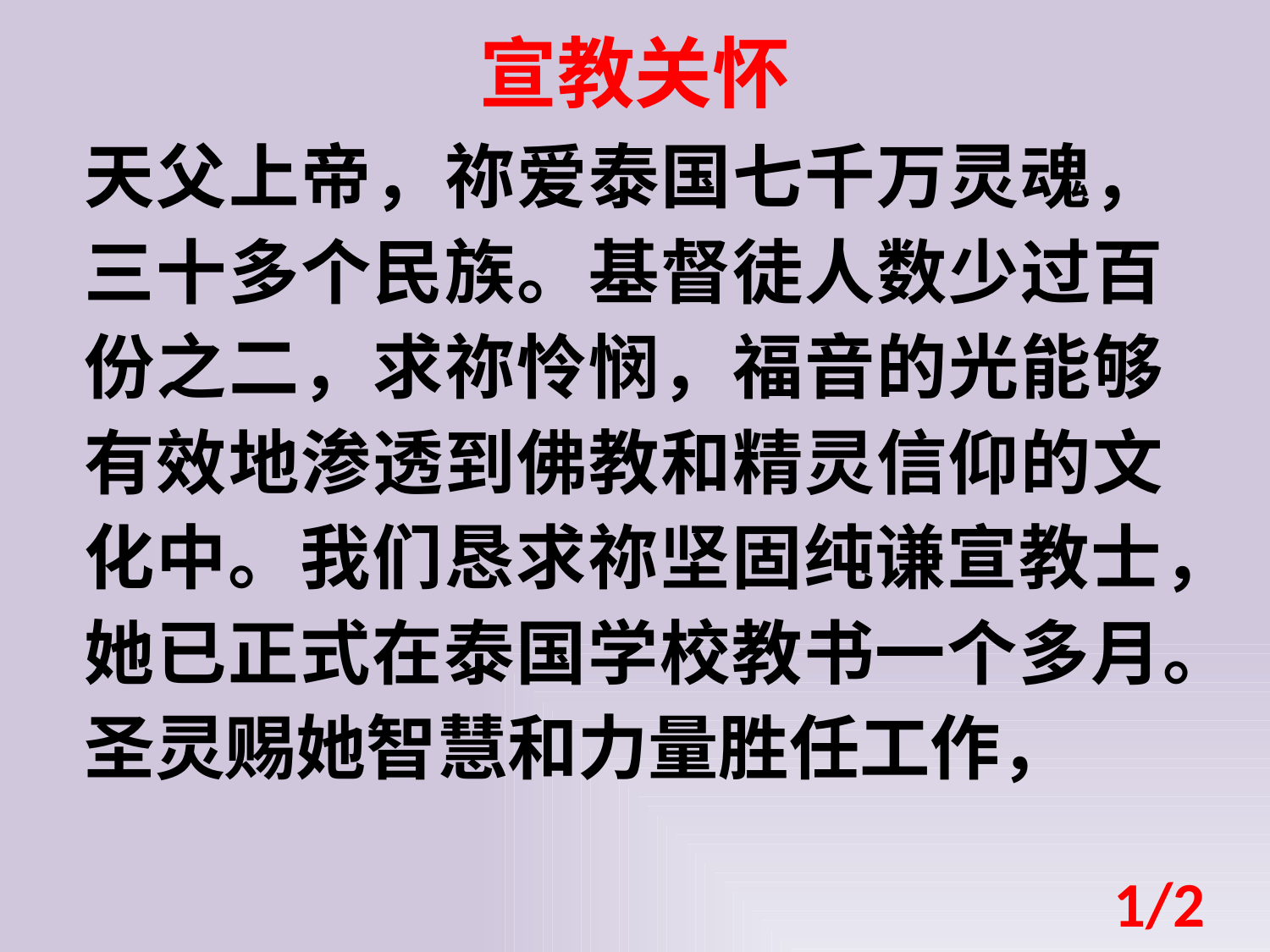

宣教关怀
天父上帝，祢爱泰国七千万灵魂，三十多个民族。基督徒人数少过百份之二，求祢怜悯，福音的光能够有效地渗透到佛教和精灵信仰的文化中。我们恳求祢坚固纯谦宣教士，她已正式在泰国学校教书一个多月。圣灵赐她智慧和力量胜任工作，
1/2